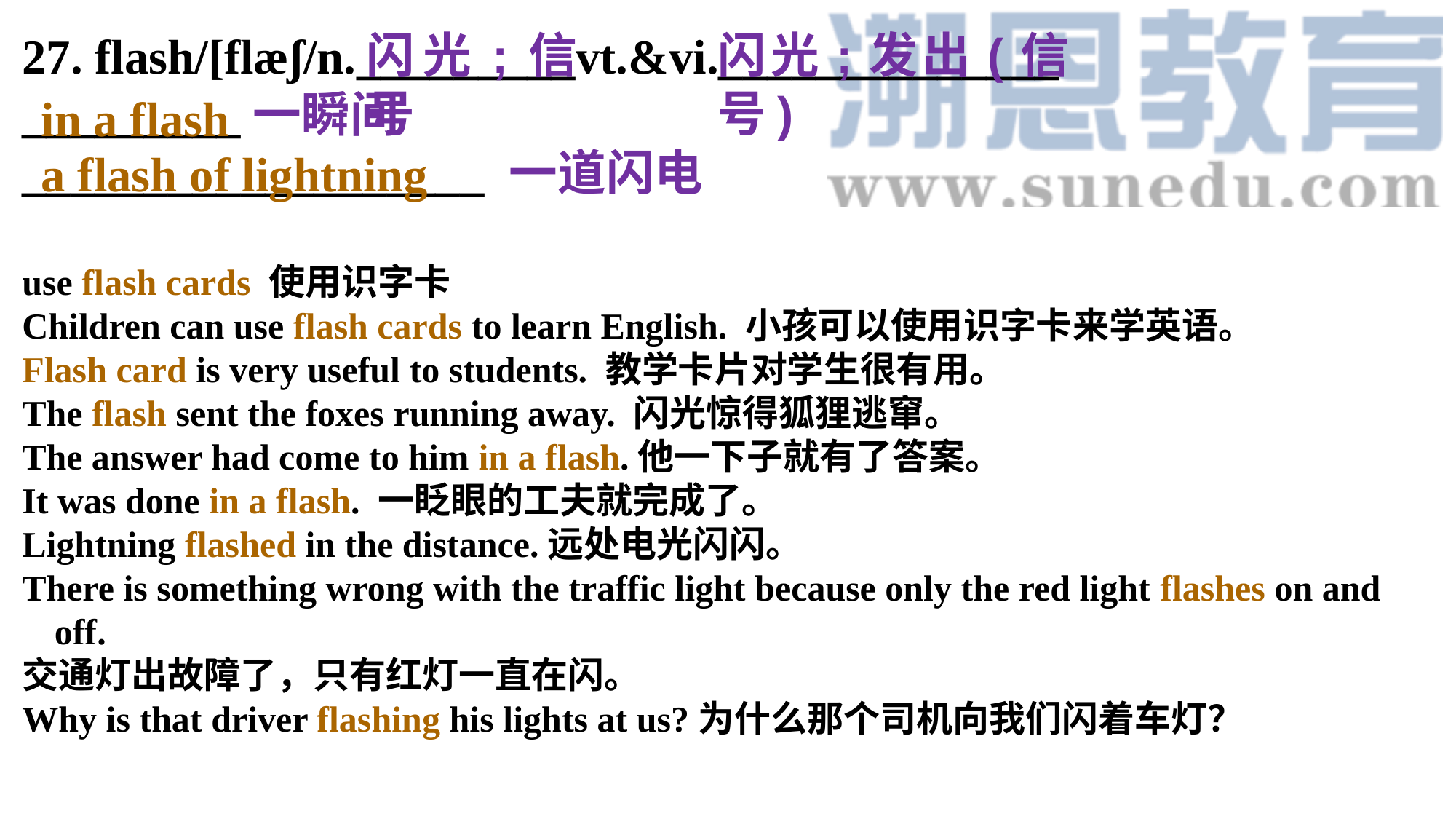

27. flash/[flæʃ/n._________vt.&vi.______________
_________一瞬间
___________________ 一道闪电

use flash cards 使用识字卡
Children can use flash cards to learn English. 小孩可以使用识字卡来学英语。
Flash card is very useful to students. 教学卡片对学生很有用。
The flash sent the foxes running away. 闪光惊得狐狸逃窜。
The answer had come to him in a flash.他一下子就有了答案。
It was done in a flash. 一眨眼的工夫就完成了。
Lightning flashed in the distance.远处电光闪闪。
There is something wrong with the traffic light because only the red light flashes on and off.
交通灯出故障了，只有红灯一直在闪。
Why is that driver flashing his lights at us?为什么那个司机向我们闪着车灯？
闪光;信号
闪光;发出(信号)
in a flash
a flash of lightning